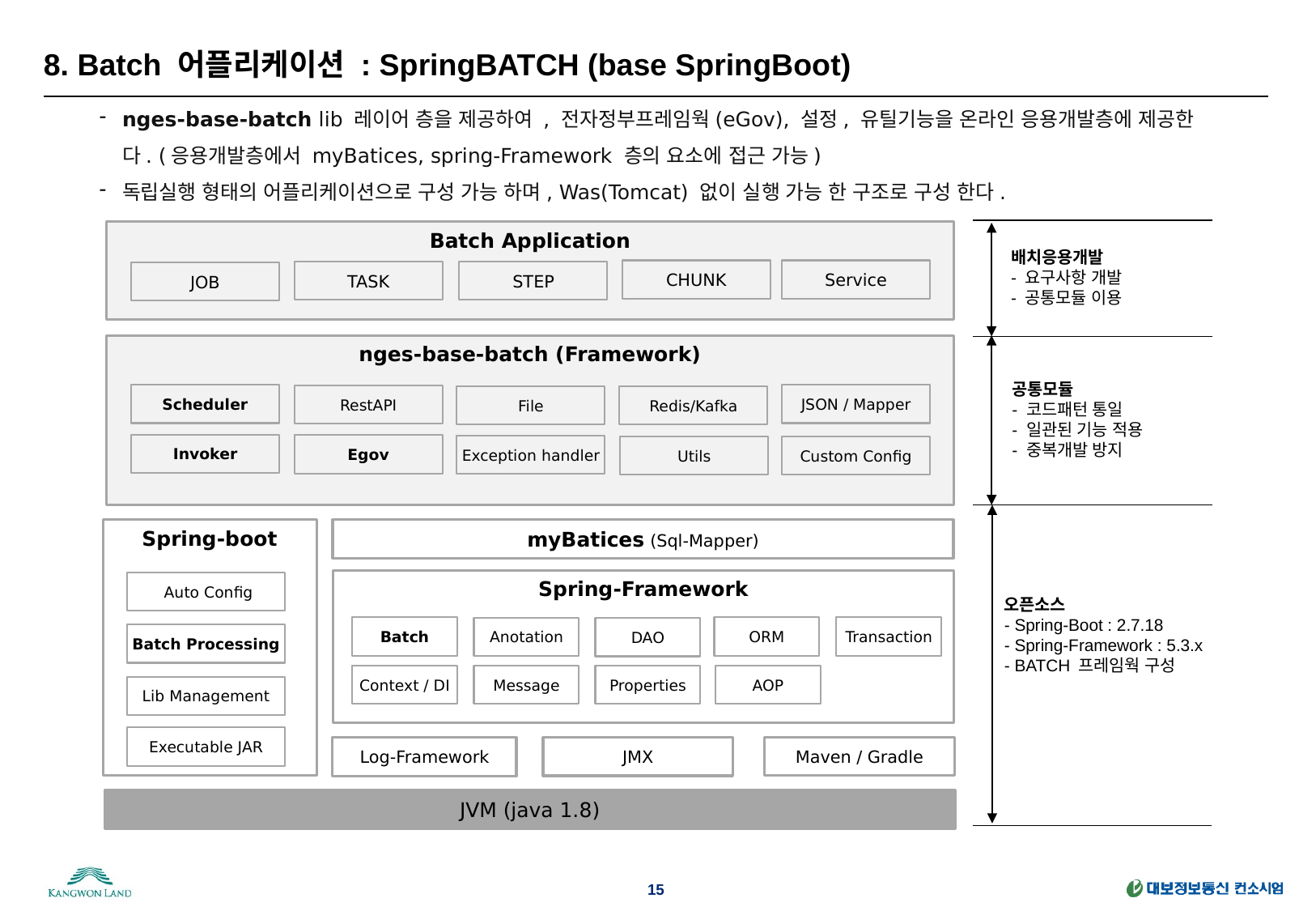

# 8. Batch 어플리케이션 : SpringBATCH (base SpringBoot)
nges-base-batch lib 레이어 층을 제공하여 , 전자정부프레임웍(eGov), 설정, 유틸기능을 온라인 응용개발층에 제공한다. (응용개발층에서 myBatices, spring-Framework 층의 요소에 접근 가능)
독립실행 형태의 어플리케이션으로 구성 가능 하며, Was(Tomcat) 없이 실행 가능 한 구조로 구성 한다.
Batch Application
CHUNK
Service
TASK
STEP
JOB
nges-base-batch (Framework)

JSON / Mapper
Scheduler
RestAPI
File
Redis/Kafka
Invoker
Egov
Exception handler
Utils
Custom Config
myBatices (Sql-Mapper)
Spring-boot
Spring-Framework
 Auto Config
Batch
ORM
Transaction
Anotation
DAO
Batch Processing
Context / DI
Properties
AOP
Message
Lib Management
Executable JAR
Maven / Gradle
JMX
Log-Framework
JVM (java 1.8)
배치응용개발
- 요구사항 개발
- 공통모듈 이용
공통모듈
- 코드패턴 통일
- 일관된 기능 적용
- 중복개발 방지
오픈소스
- Spring-Boot : 2.7.18
- Spring-Framework : 5.3.x
- BATCH 프레임웍 구성
15